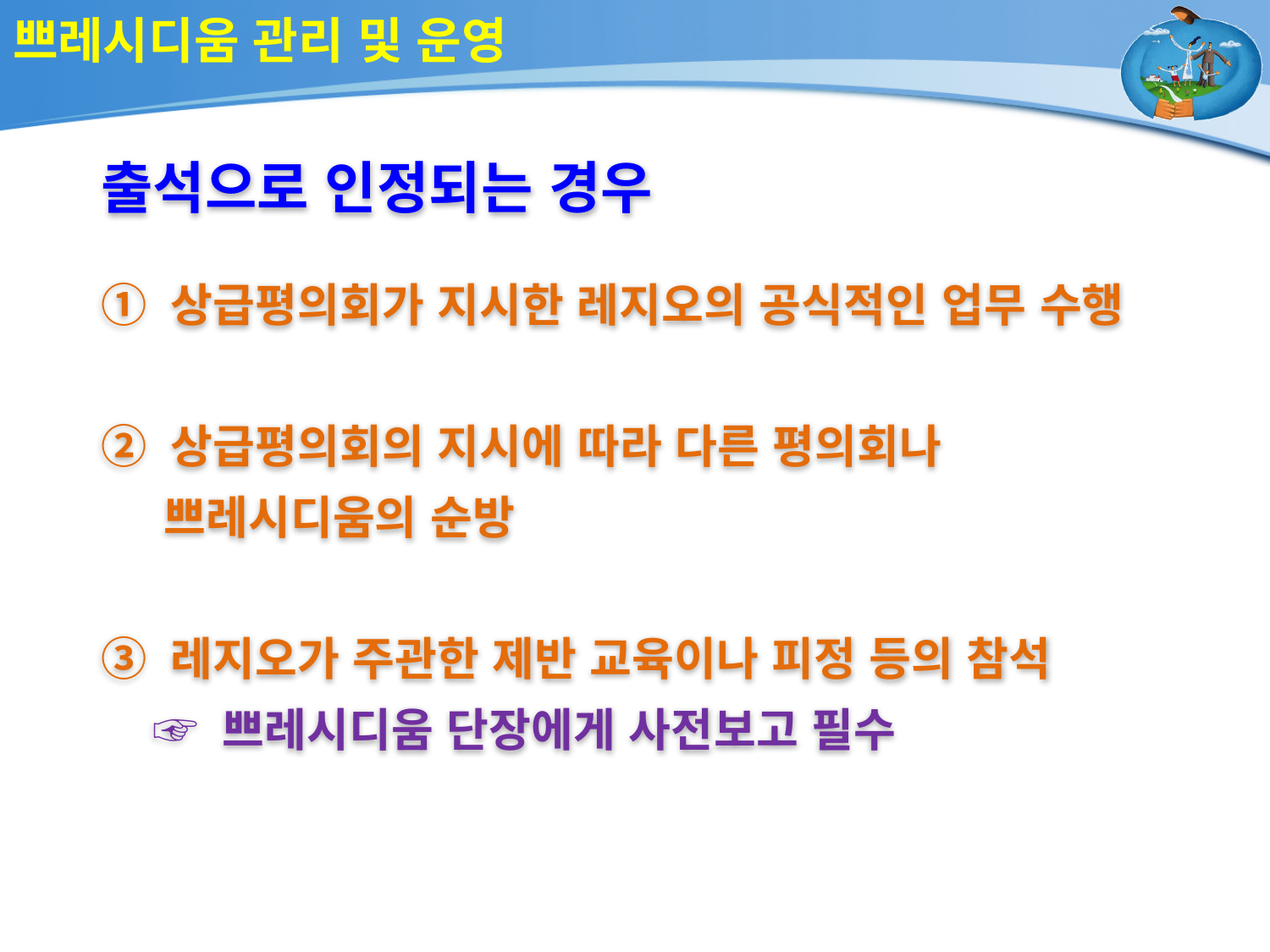

# 쁘레시디움 관리 및 운영
출석으로 인정되는 경우
① 상급평의회가 지시한 레지오의 공식적인 업무 수행

② 상급평의회의 지시에 따라 다른 평의회나
    쁘레시디움의 순방

③ 레지오가 주관한 제반 교육이나 피정 등의 참석
    ☞ 쁘레시디움 단장에게 사전보고 필수